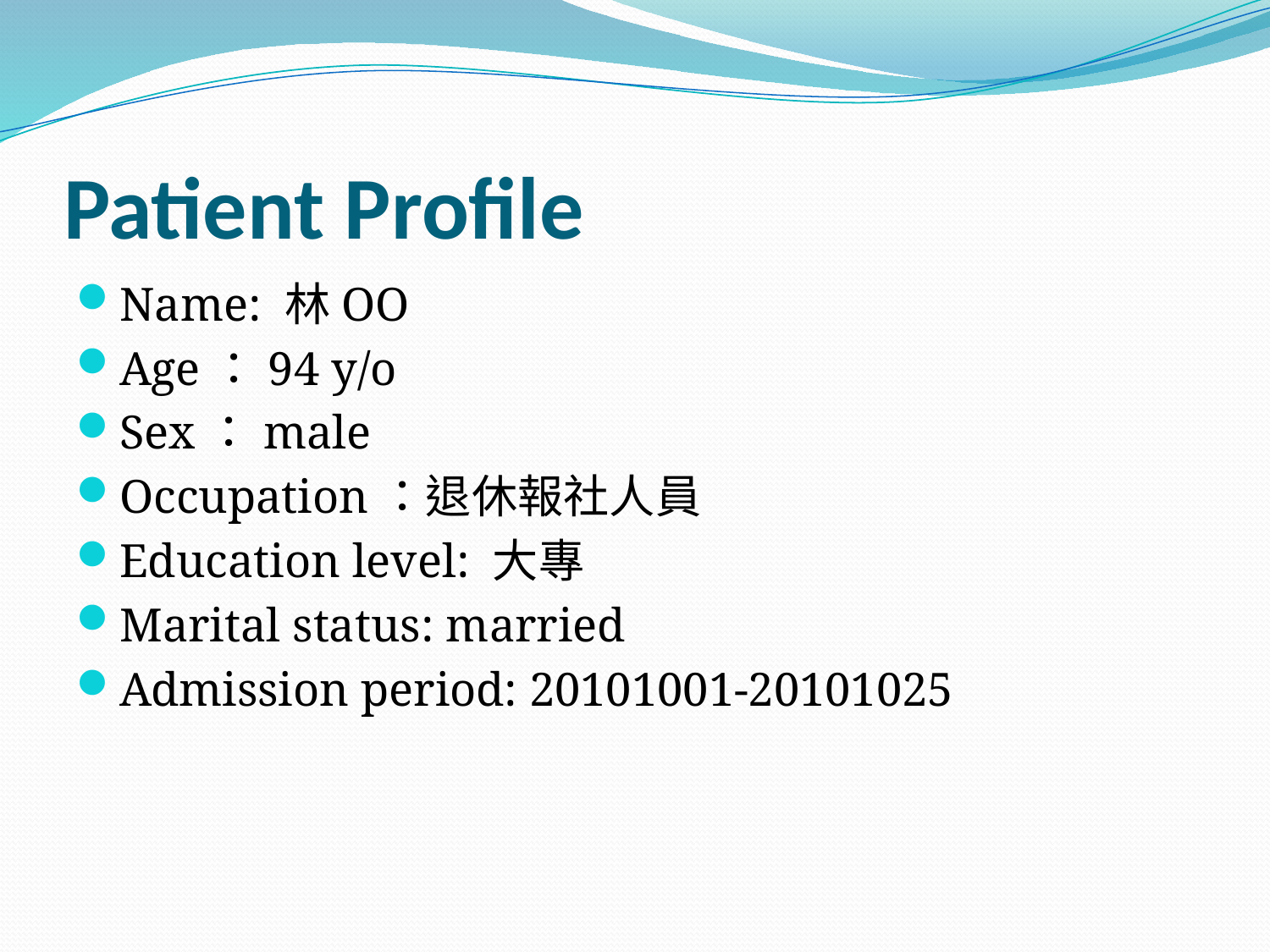

# Patient Profile
Name: 林OO
Age：94 y/o
Sex：male
Occupation：退休報社人員
Education level: 大專
Marital status: married
Admission period: 20101001-20101025